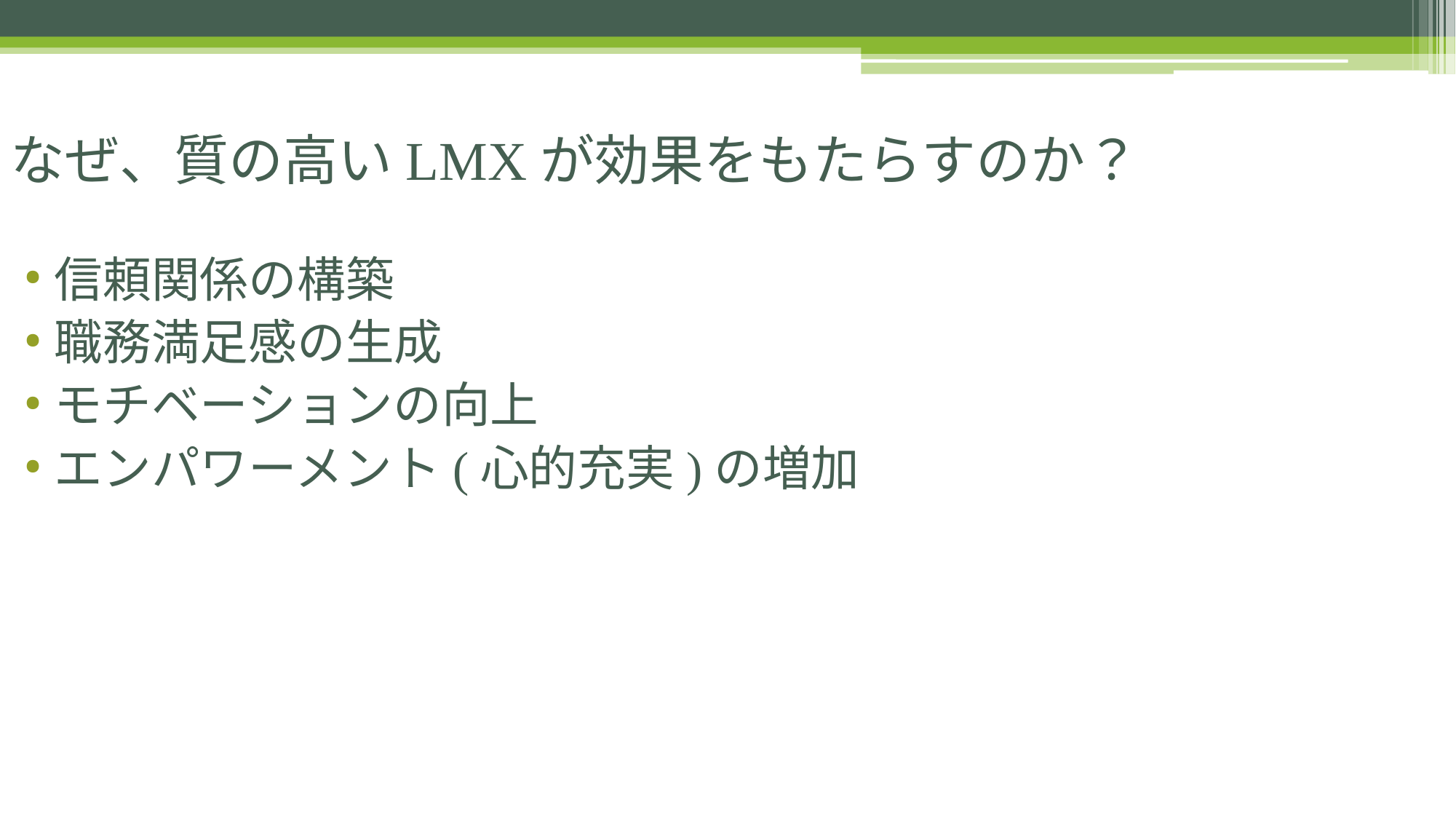

# なぜ、質の高いLMXが効果をもたらすのか？
信頼関係の構築
職務満足感の生成
モチベーションの向上
エンパワーメント(心的充実)の増加